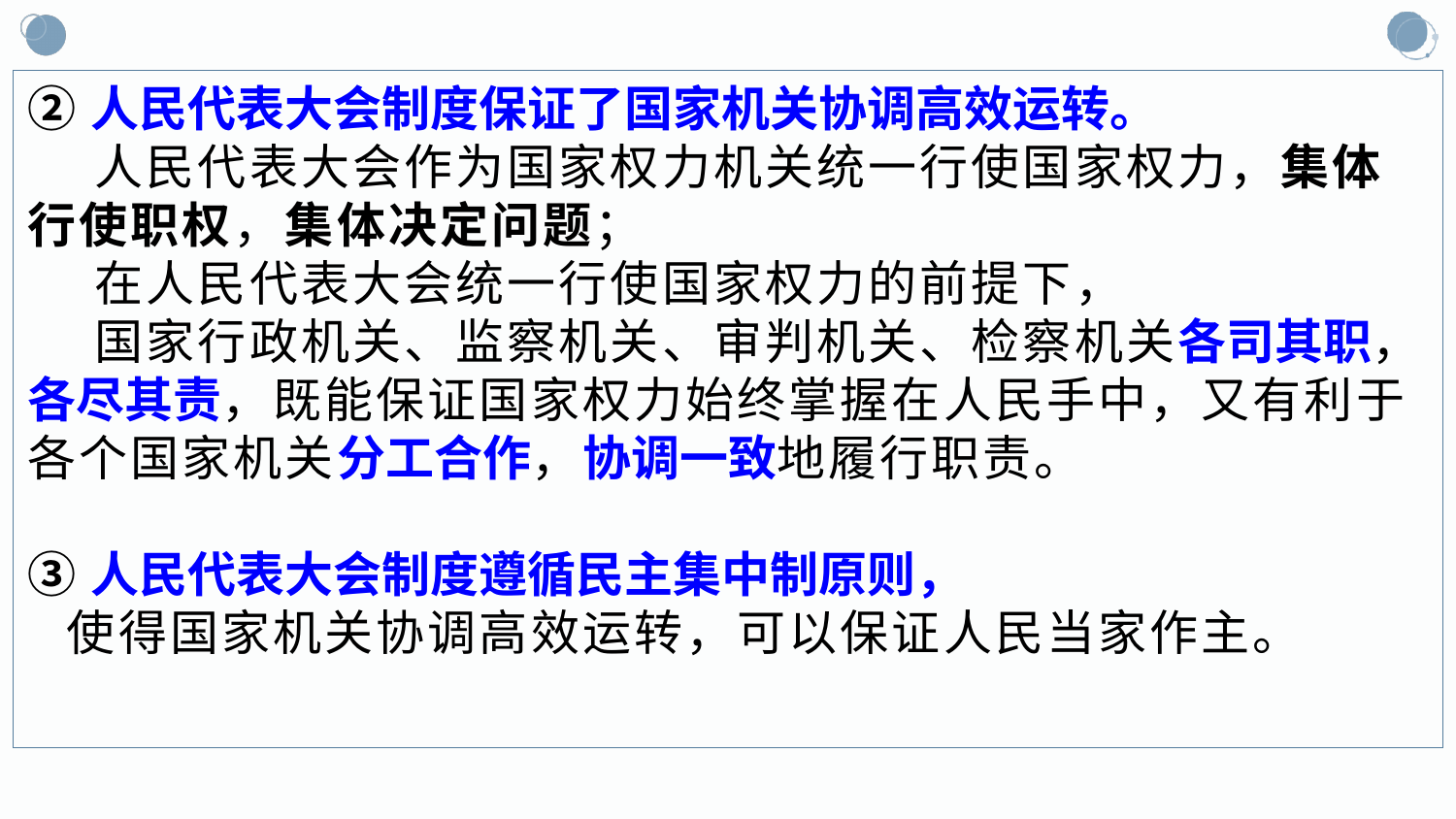

②人民代表大会制度保证了国家机关协调高效运转。
    人民代表大会作为国家权力机关统一行使国家权力，集体行使职权，集体决定问题；
    在人民代表大会统一行使国家权力的前提下，
    国家行政机关、监察机关、审判机关、检察机关各司其职，各尽其责，既能保证国家权力始终掌握在人民手中，又有利于各个国家机关分工合作，协调一致地履行职责。

③人民代表大会制度遵循民主集中制原则，
  使得国家机关协调高效运转，可以保证人民当家作主。